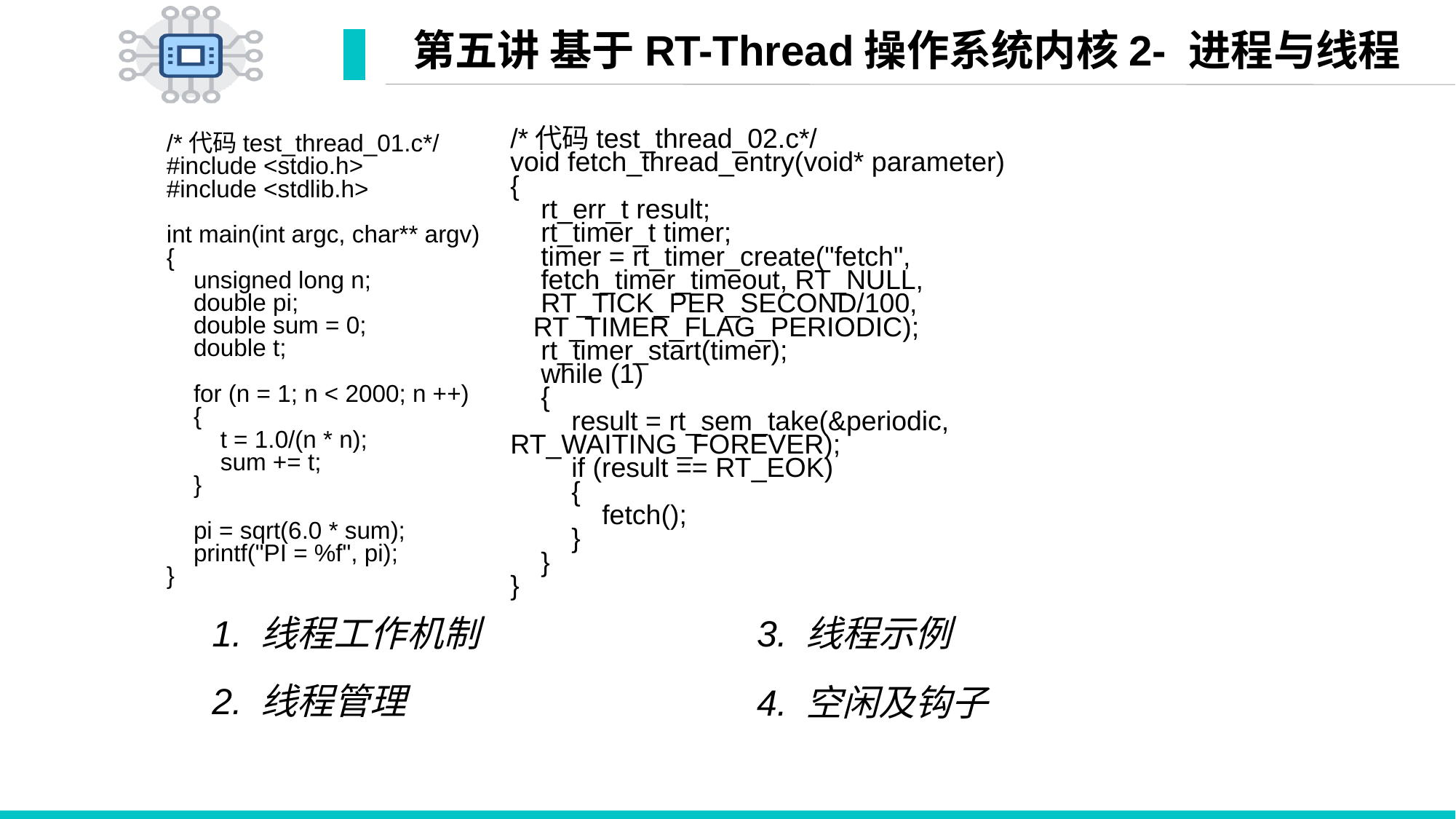

# 第五讲 基于RT-Thread操作系统内核2- 进程与线程
/*代码test_thread_02.c*/
void fetch_thread_entry(void* parameter)
{
    rt_err_t result;
    rt_timer_t timer;
    timer = rt_timer_create("fetch",
    fetch_timer_timeout, RT_NULL,
    RT_TICK_PER_SECOND/100,
   RT_TIMER_FLAG_PERIODIC);
    rt_timer_start(timer);
    while (1)
    {
        result = rt_sem_take(&periodic, RT_WAITING_FOREVER);
        if (result == RT_EOK)
        {
            fetch();
        }
    }
}
/*代码test_thread_01.c*/
#include <stdio.h>
#include <stdlib.h>

int main(int argc, char** argv)
{
    unsigned long n;
    double pi;
    double sum = 0;
    double t;

    for (n = 1; n < 2000; n ++)
    {
        t = 1.0/(n * n);
        sum += t;
    }

    pi = sqrt(6.0 * sum);
    printf("PI = %f", pi);
}

1. 线程工作机制
3. 线程示例
2. 线程管理
4. 空闲及钩子